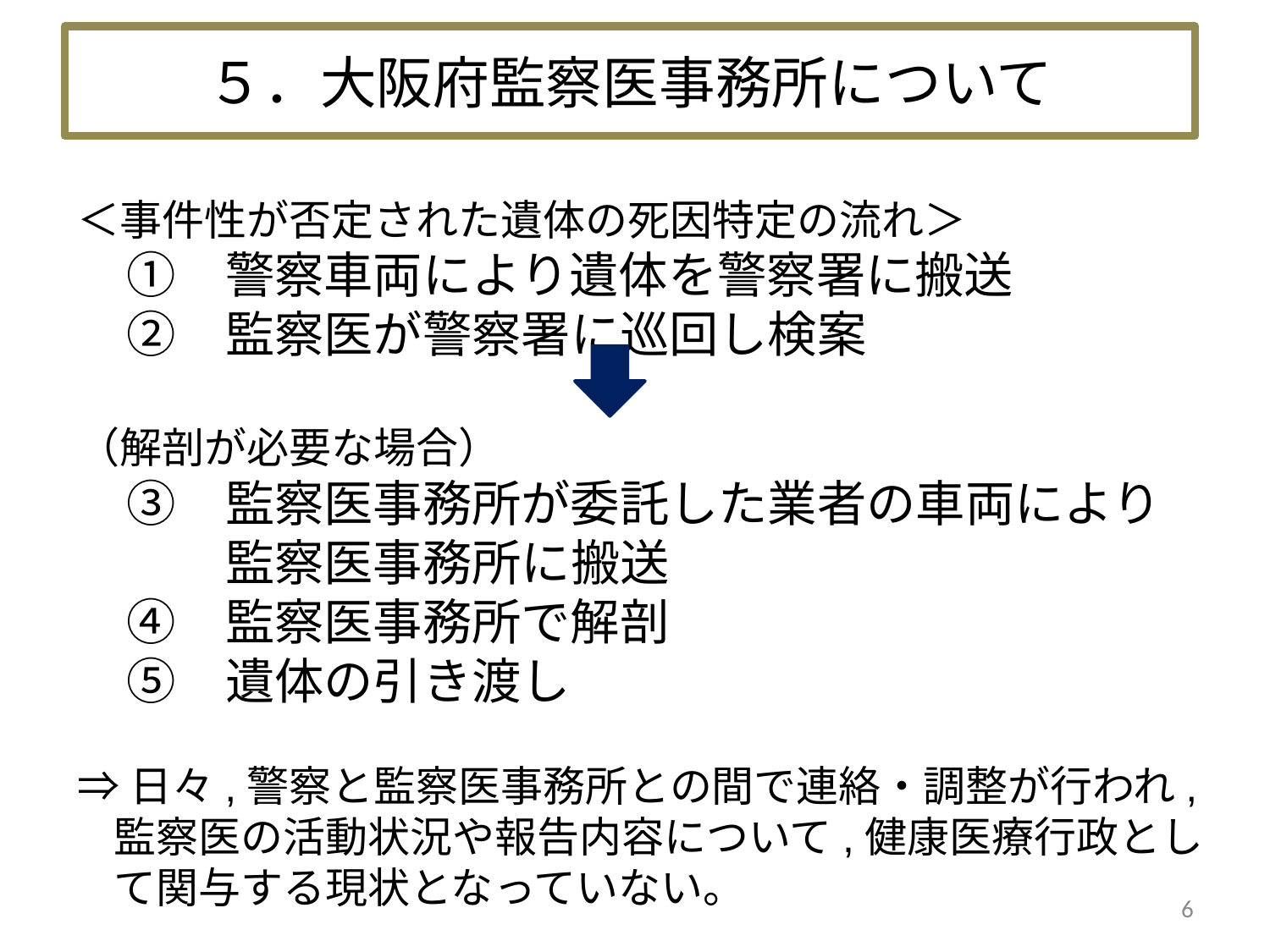

５．大阪府監察医事務所について
＜事件性が否定された遺体の死因特定の流れ＞
　①　警察車両により遺体を警察署に搬送
　②　監察医が警察署に巡回し検案

（解剖が必要な場合）
　③　監察医事務所が委託した業者の車両により
　　　監察医事務所に搬送
　④　監察医事務所で解剖
　⑤　遺体の引き渡し

⇒日々,警察と監察医事務所との間で連絡・調整が行われ,
監察医の活動状況や報告内容について,健康医療行政として関与する現状となっていない。

6